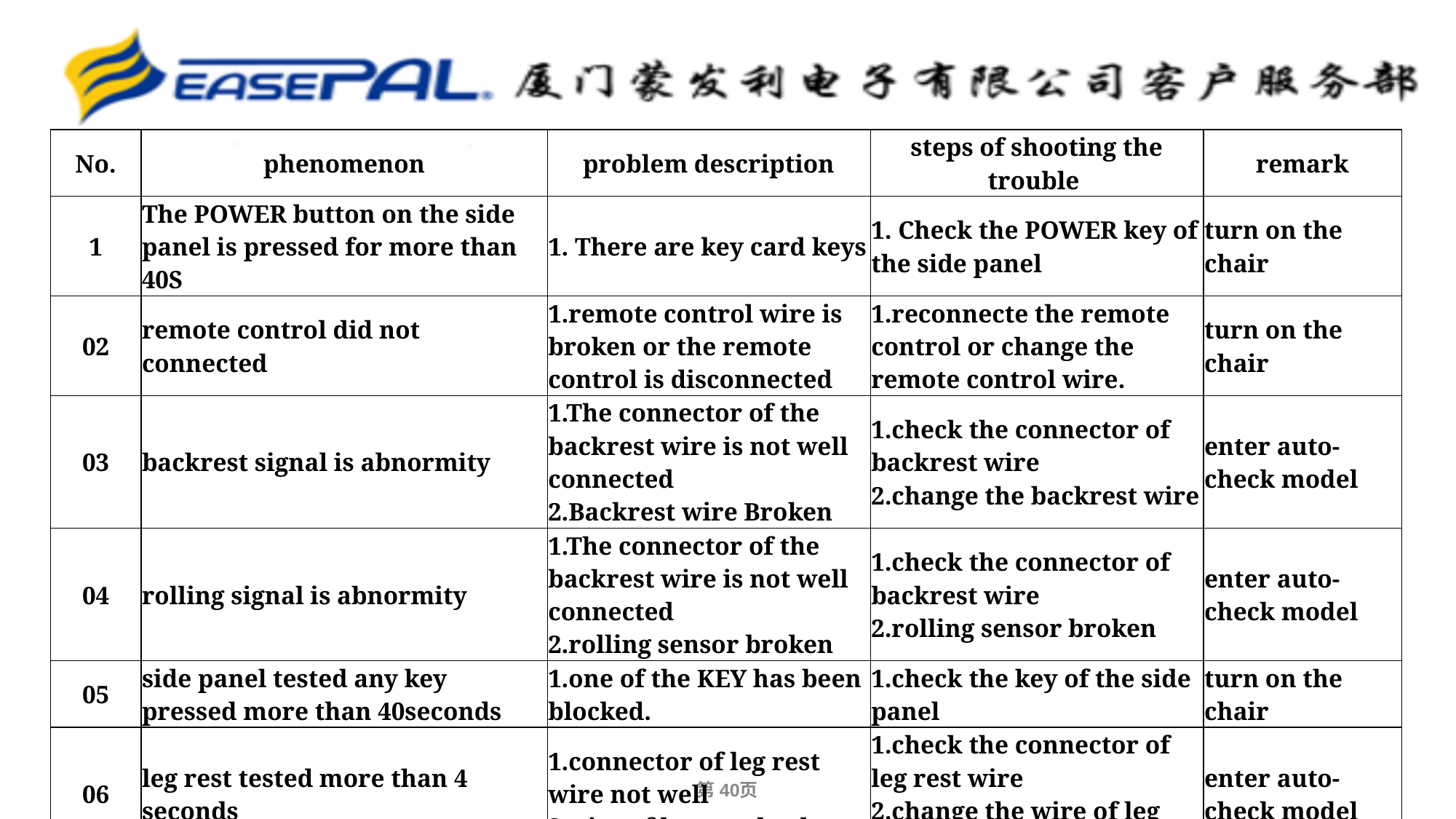

| No. | phenomenon | problem description | steps of shooting the trouble | remark |
| --- | --- | --- | --- | --- |
| 1 | The POWER button on the side panel is pressed for more than 40S | 1. There are key card keys | 1. Check the POWER key of the side panel | turn on the chair |
| 02 | remote control did not connected | 1.remote control wire is broken or the remote control is disconnected | 1.reconnecte the remote control or change the remote control wire. | turn on the chair |
| 03 | backrest signal is abnormity | 1.The connector of the backrest wire is not well connected 2.Backrest wire Broken | 1.check the connector of backrest wire 2.change the backrest wire | enter auto-check model |
| 04 | rolling signal is abnormity | 1.The connector of the backrest wire is not well connected 2.rolling sensor broken | 1.check the connector of backrest wire 2.rolling sensor broken | enter auto-check model |
| 05 | side panel tested any key pressed more than 40seconds | 1.one of the KEY has been blocked. | 1.check the key of the side panel | turn on the chair |
| 06 | leg rest tested more than 4 seconds | 1.connector of leg rest wire not well 2.wire of leg rest broken | 1.check the connector of leg rest wire 2.change the wire of leg rest | enter auto-check model |
第40页